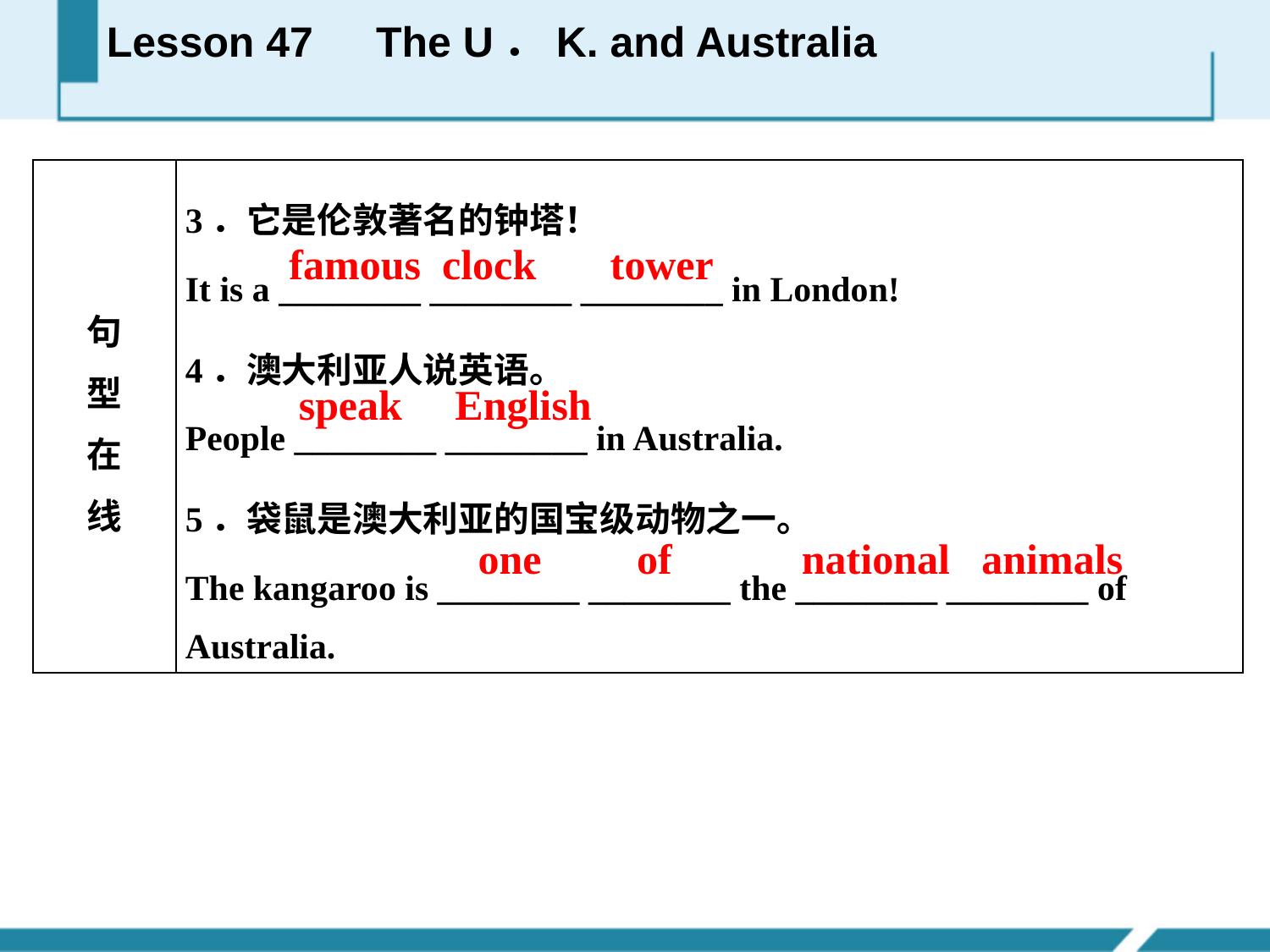

Lesson 47　The U．K. and Australia
| 句 型 在 线 | 3．它是伦敦著名的钟塔！ It is a \_\_\_\_\_\_\_\_ \_\_\_\_\_\_\_\_ \_\_\_\_\_\_\_\_ in London! 4．澳大利亚人说英语。 People \_\_\_\_\_\_\_\_ \_\_\_\_\_\_\_\_ in Australia. 5．袋鼠是澳大利亚的国宝级动物之一。 The kangaroo is \_\_\_\_\_\_\_\_ \_\_\_\_\_\_\_\_ the \_\_\_\_\_\_\_\_ \_\_\_\_\_\_\_\_ of Australia. |
| --- | --- |
famous  clock       tower
speak     English

national   animals
one         of